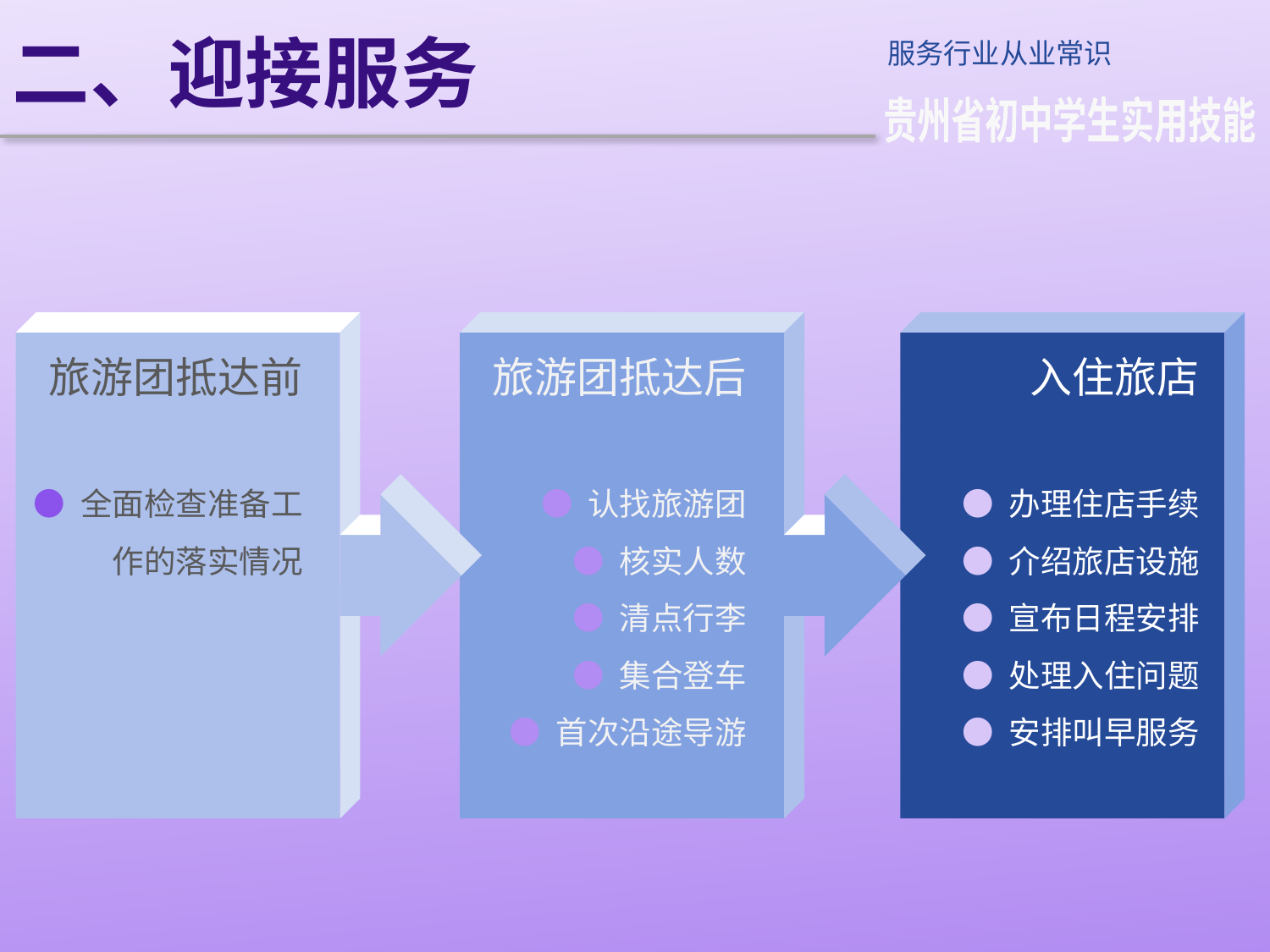

二、迎接服务
服务行业从业常识
贵州省初中学生实用技能

旅游团抵达前

● 全面检查准备工作的落实情况
旅游团抵达后

● 认找旅游团
● 核实人数
● 清点行李
● 集合登车
● 首次沿途导游

入住旅店

● 办理住店手续
● 介绍旅店设施
● 宣布日程安排
● 处理入住问题
● 安排叫早服务